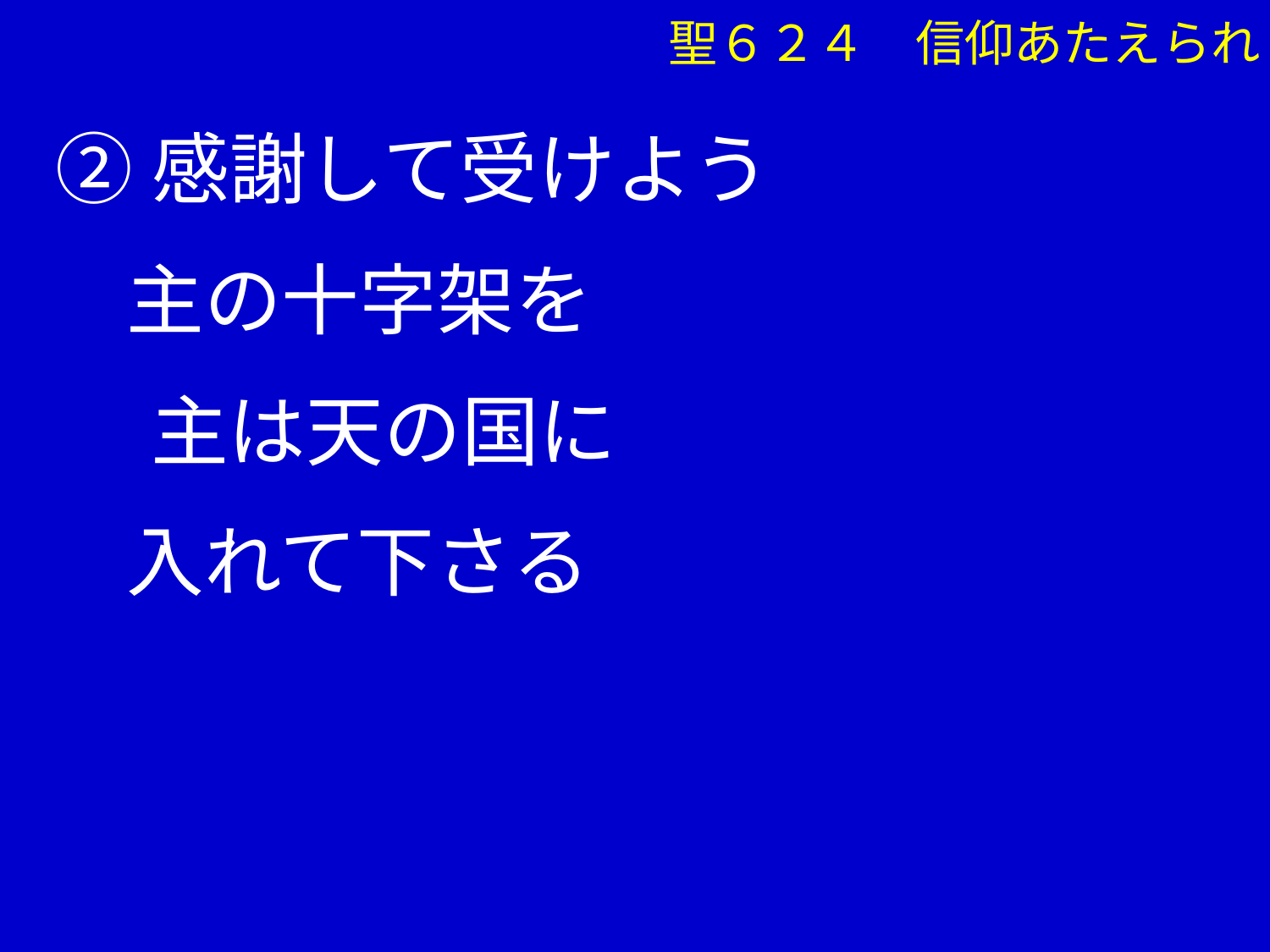

②感謝して受けよう
   主の十字架を
　 主は天の国に
   入れて下さる

聖６２４　信仰あたえられ